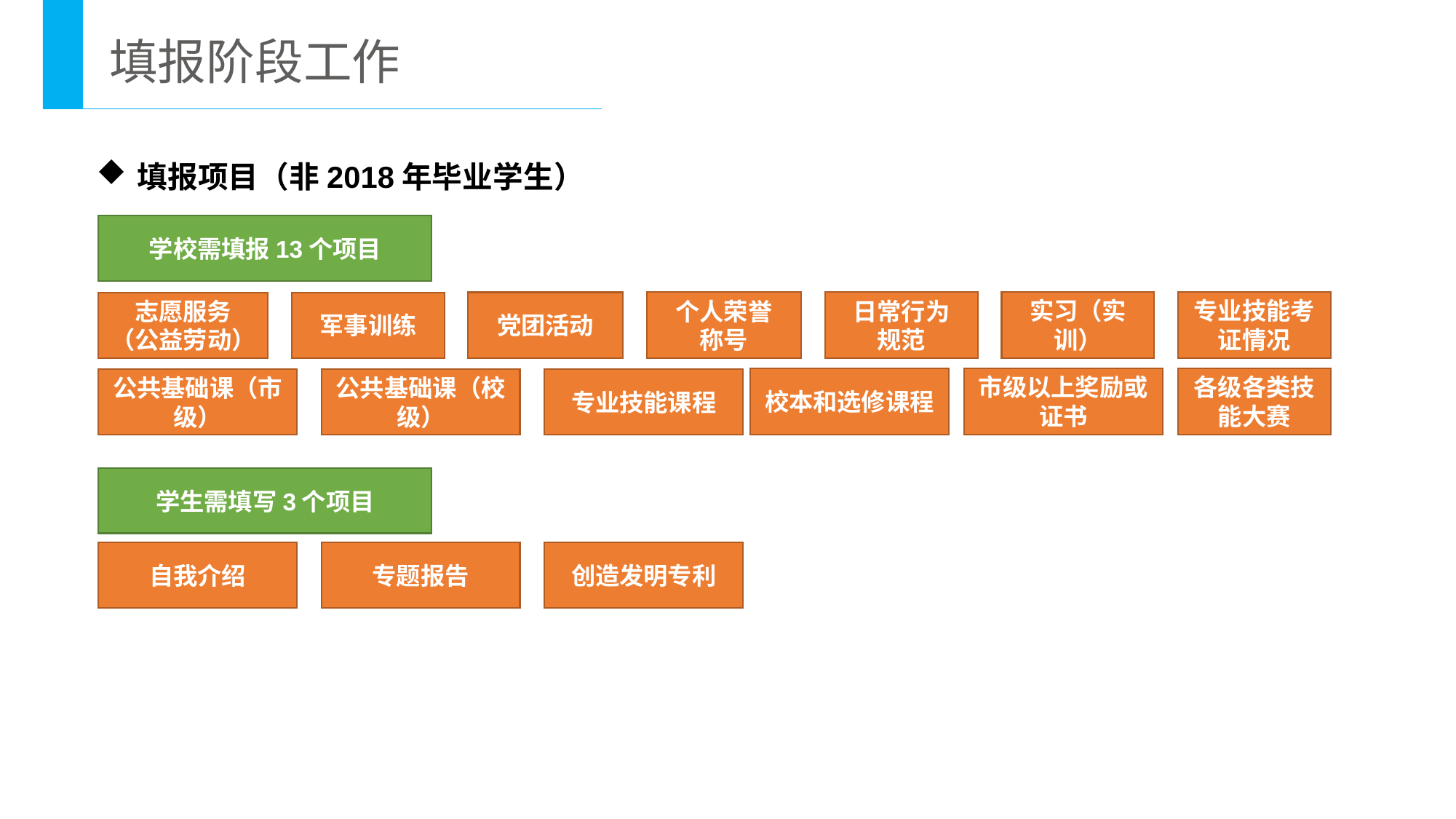

填报阶段工作
填报项目（非2018年毕业学生）
学校需填报13个项目
实习（实训）
专业技能考证情况
个人荣誉
称号
日常行为
规范
党团活动
志愿服务
（公益劳动）
军事训练
校本和选修课程
市级以上奖励或证书
各级各类技能大赛
公共基础课（市级）
公共基础课（校级）
专业技能课程
学生需填写3个项目
自我介绍
创造发明专利
专题报告